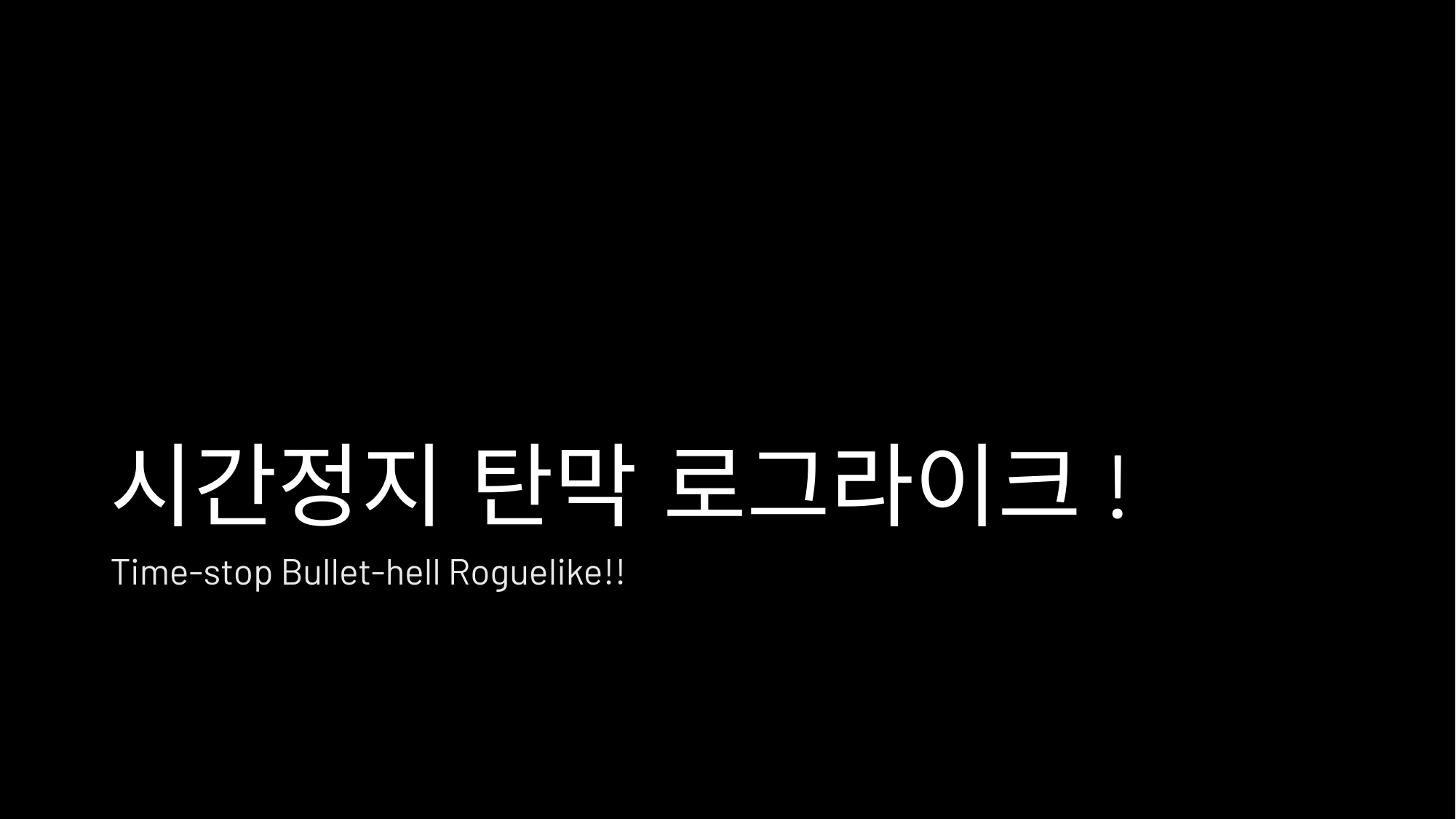

# 시간정지 탄막 로그라이크!
Time-stop Bullet-hell Roguelike!!